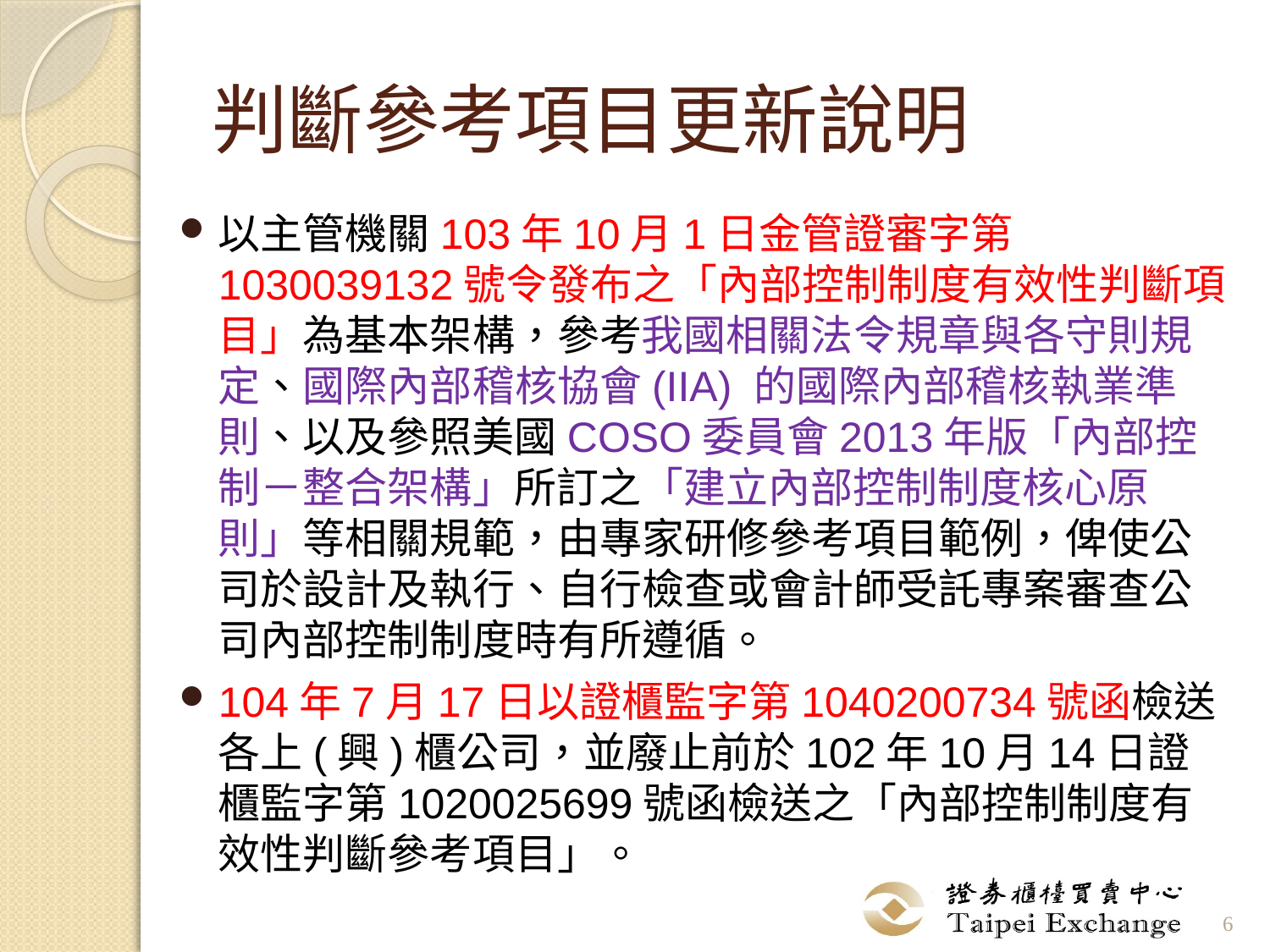

# 判斷參考項目更新說明
以主管機關103年10月1日金管證審字第1030039132號令發布之「內部控制制度有效性判斷項目」為基本架構，參考我國相關法令規章與各守則規定、國際內部稽核協會(IIA) 的國際內部稽核執業準則、以及參照美國COSO委員會2013年版「內部控制－整合架構」所訂之「建立內部控制制度核心原則」等相關規範，由專家研修參考項目範例，俾使公司於設計及執行、自行檢查或會計師受託專案審查公司內部控制制度時有所遵循。
104年7月17日以證櫃監字第1040200734號函檢送各上(興)櫃公司，並廢止前於102年10月14日證櫃監字第1020025699號函檢送之「內部控制制度有效性判斷參考項目」。

6